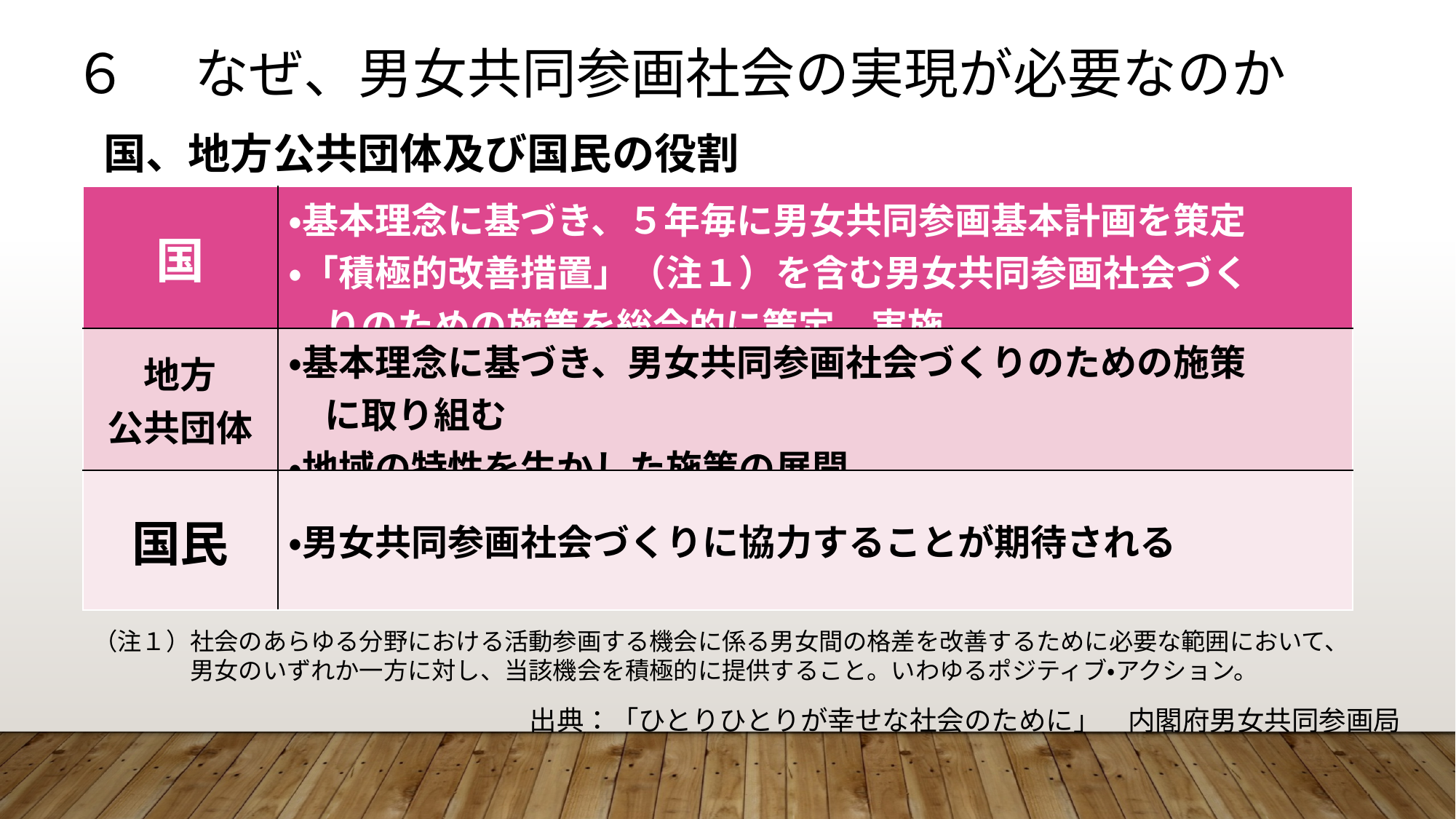

６　 なぜ、男女共同参画社会の実現が必要なのか
国、地方公共団体及び国民の役割
| 国 | ・基本理念に基づき、５年毎に男女共同参画基本計画を策定 ・「積極的改善措置」（注１）を含む男女共同参画社会づく 　りのための施策を総合的に策定、実施 |
| --- | --- |
| 地方 公共団体 | ・基本理念に基づき、男女共同参画社会づくりのための施策 　に取り組む ・地域の特性を生かした施策の展開 |
| 国民 | ・男女共同参画社会づくりに協力することが期待される |
（注１）社会のあらゆる分野における活動参画する機会に係る男女間の格差を改善するために必要な範囲において、
　　　　男女のいずれか一方に対し、当該機会を積極的に提供すること。いわゆるポジティブ・アクション。
出典：「ひとりひとりが幸せな社会のために」　内閣府男女共同参画局